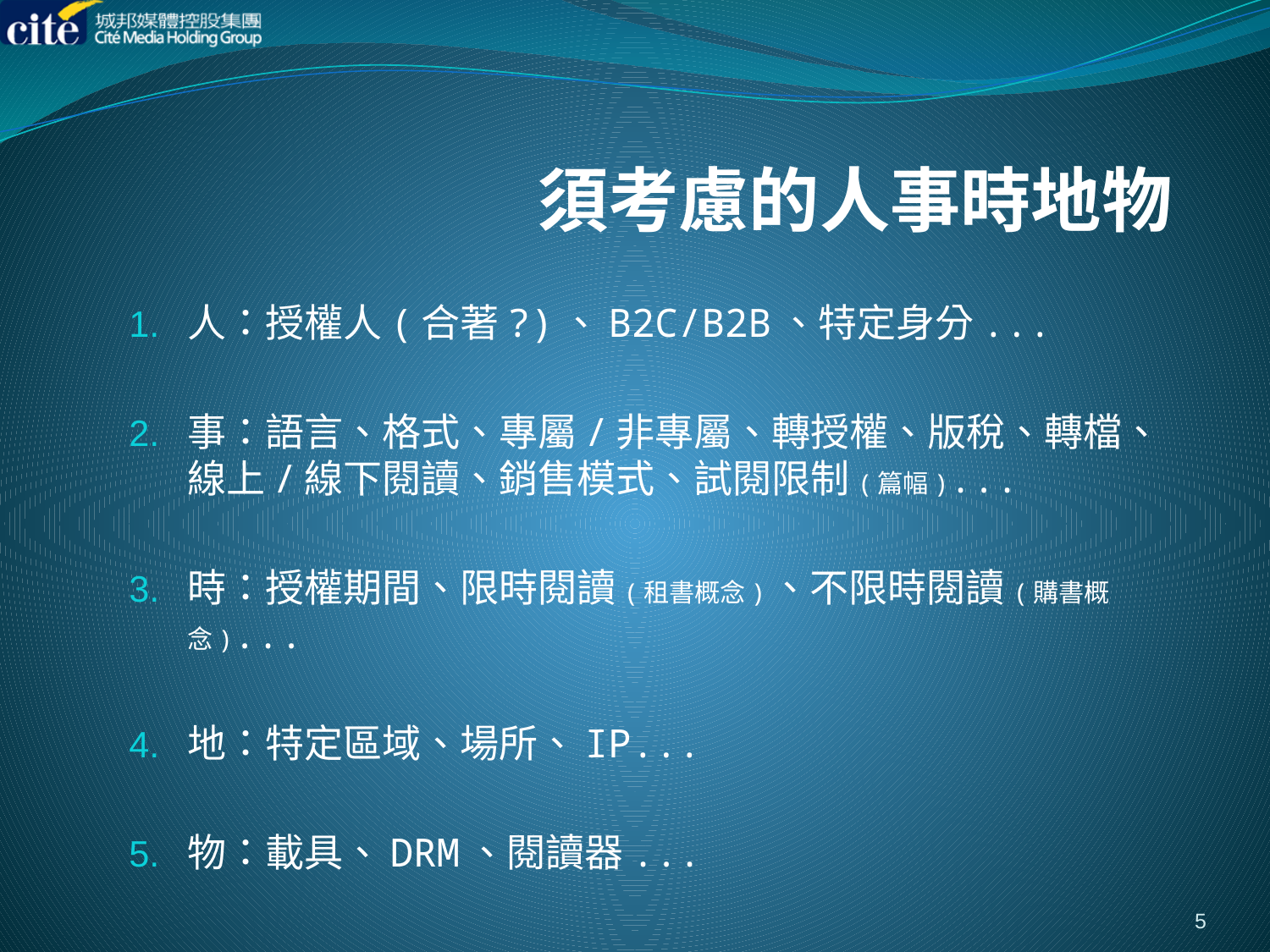

# 須考慮的人事時地物

人：授權人(合著?)、B2C/B2B、特定身分...

事：語言、格式、專屬/非專屬、轉授權、版稅、轉檔、線上/線下閱讀、銷售模式、試閱限制(篇幅)...

時：授權期間、限時閱讀(租書概念)、不限時閱讀(購書概念)...

地：特定區域、場所、IP...

物：載具、DRM、閱讀器...
5